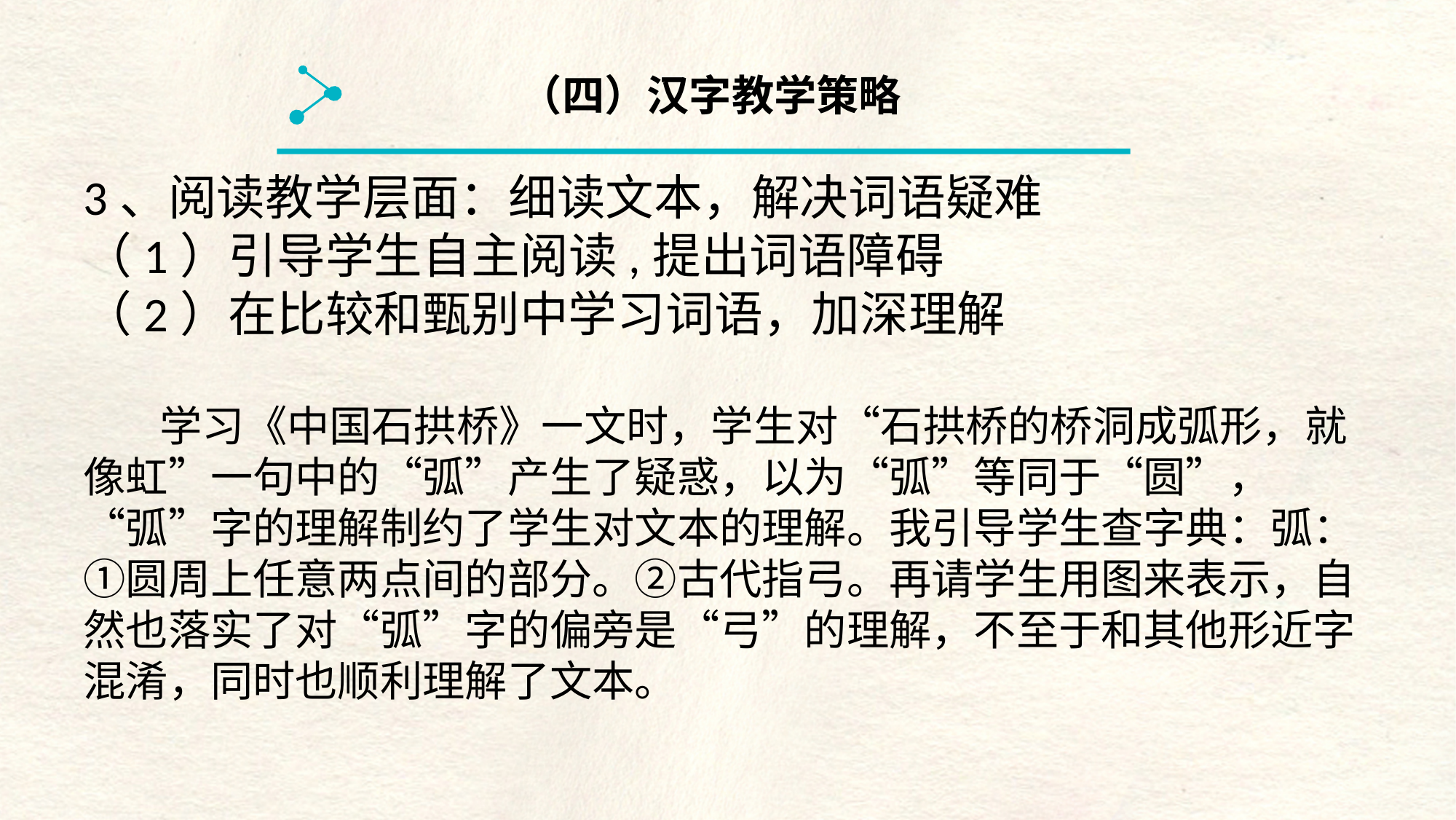

（四）汉字教学策略

3、阅读教学层面：细读文本，解决词语疑难
（1）引导学生自主阅读,提出词语障碍
（2）在比较和甄别中学习词语，加深理解

       学习《中国石拱桥》一文时，学生对“石拱桥的桥洞成弧形，就像虹”一句中的“弧”产生了疑惑，以为“弧”等同于“圆”，“弧”字的理解制约了学生对文本的理解。我引导学生查字典：弧：①圆周上任意两点间的部分。②古代指弓。再请学生用图来表示，自然也落实了对“弧”字的偏旁是“弓”的理解，不至于和其他形近字混淆，同时也顺利理解了文本。